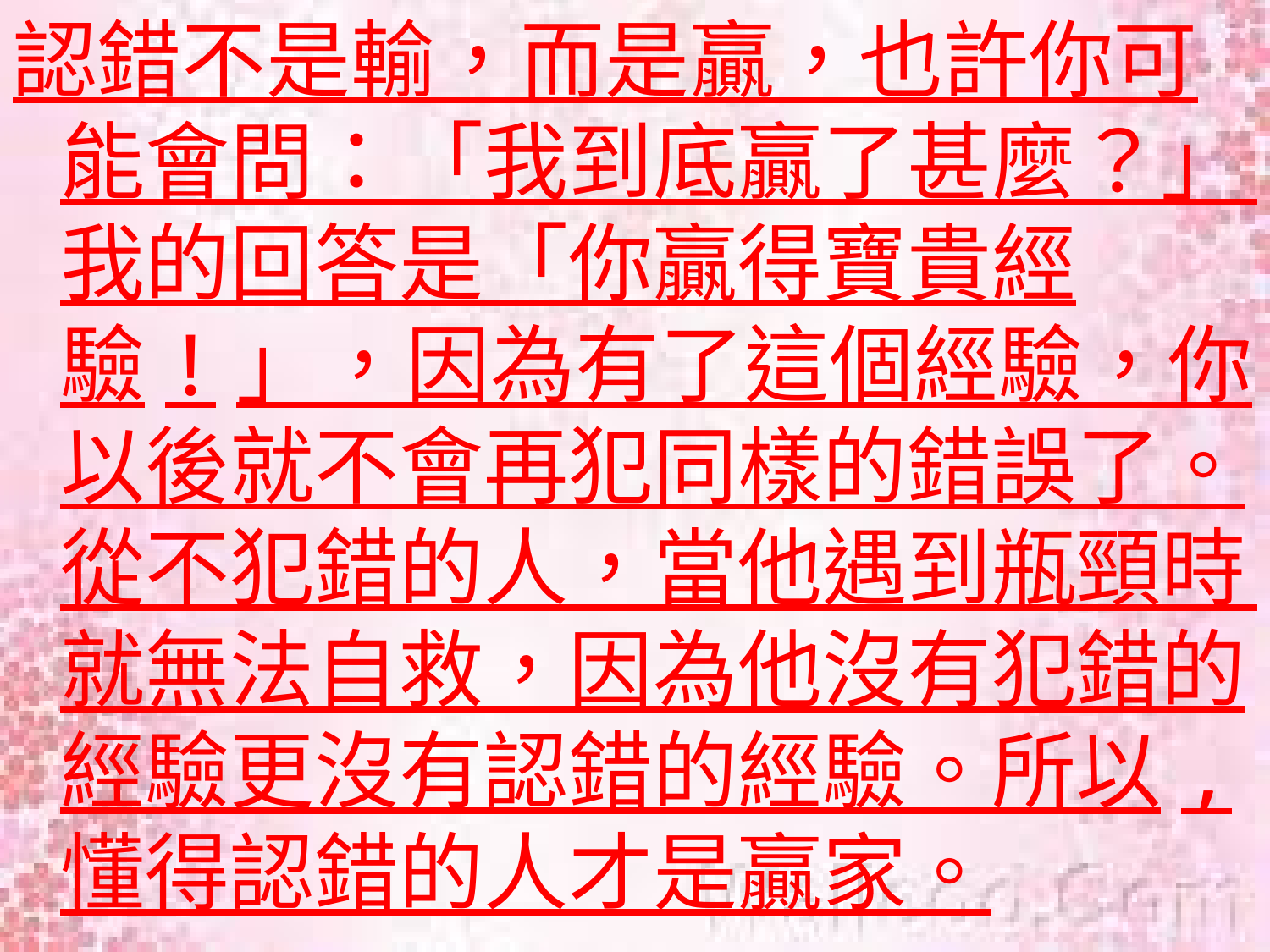

認錯不是輸，而是贏，也許你可能會問：「我到底贏了甚麼？」，我的回答是「你贏得寶貴經驗!」，因為有了這個經驗，你以後就不會再犯同樣的錯誤了。從不犯錯的人，當他遇到瓶頸時，就無法自救，因為他沒有犯錯的經驗更沒有認錯的經驗。所以,懂得認錯的人才是贏家。